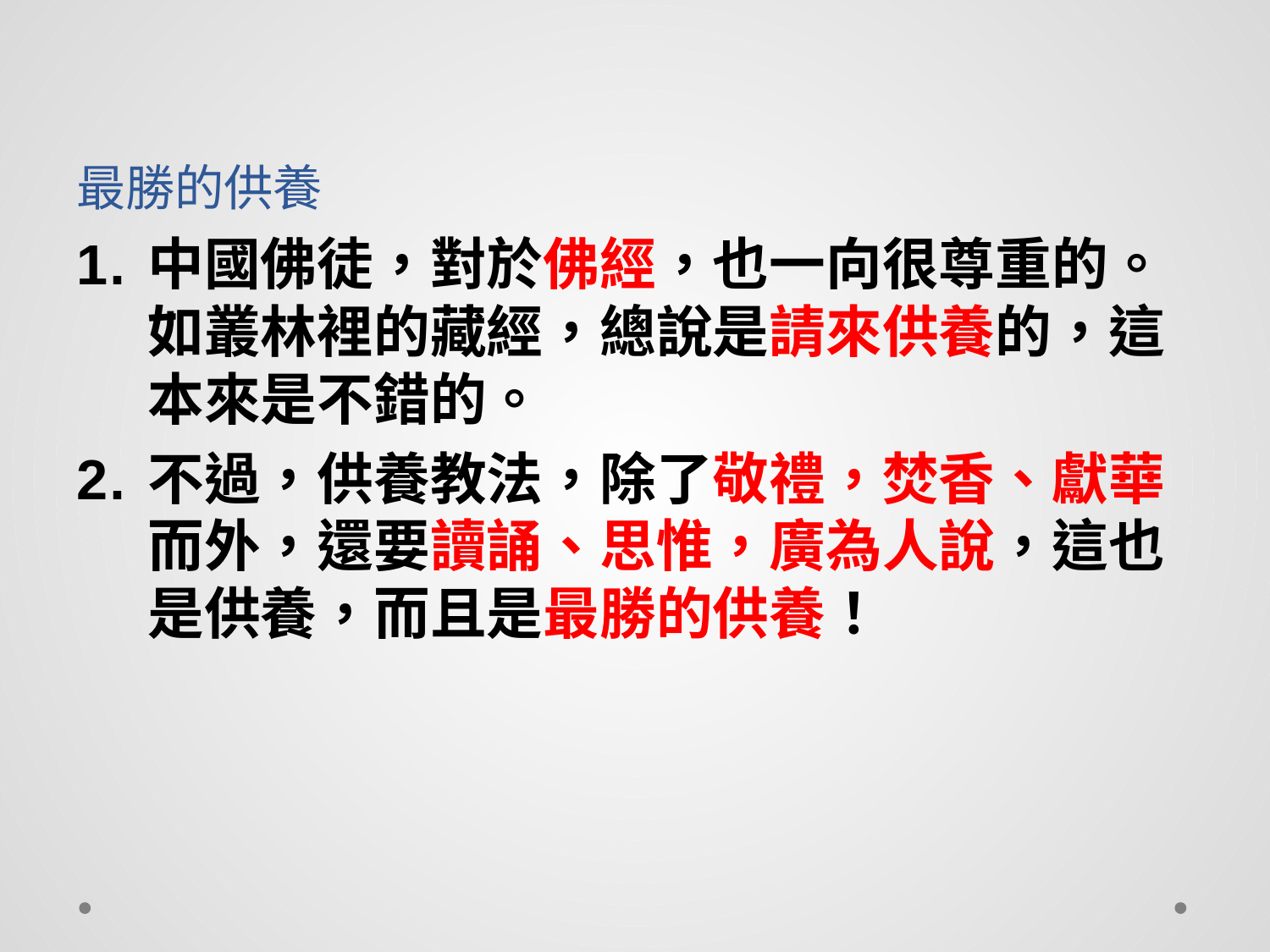

# 最勝的供養
中國佛徒，對於佛經，也一向很尊重的。如叢林裡的藏經，總說是請來供養的，這本來是不錯的。
不過，供養教法，除了敬禮，焚香、獻華而外，還要讀誦、思惟，廣為人說，這也是供養，而且是最勝的供養！